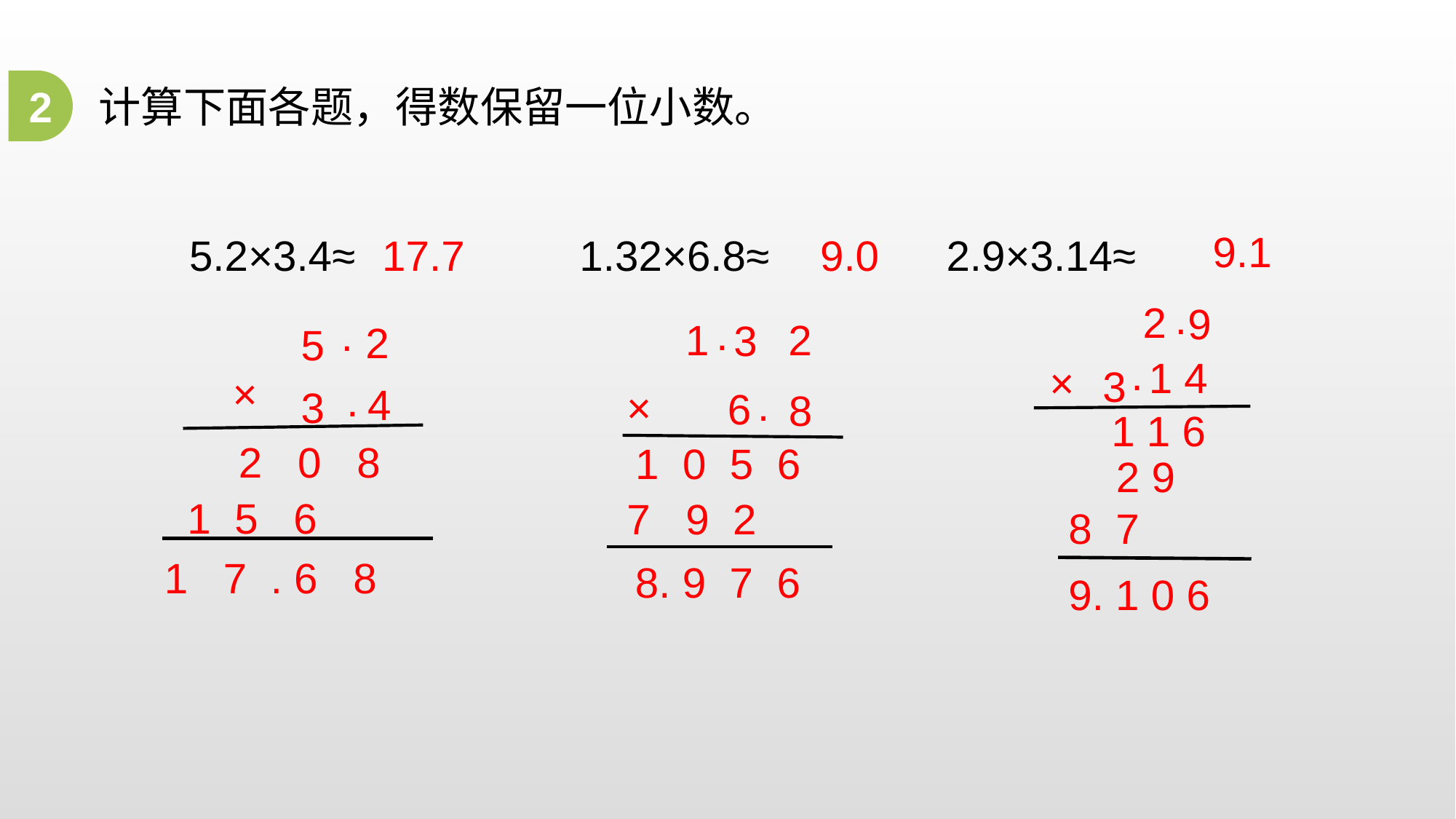

2
计算下面各题，得数保留一位小数。
9.1
5.2×3.4≈                   1.32×6.8≈               2.9×3.14≈
17.7
9.0
.
2
9
.
1 4
×
3
.
1
2
3
.
×
6
8
.
2
5
×
.
4
3
 1 1 6
 2   0   8
 1  0  5  6
    2 9
    1  5   6
    7   9  2
    8  7
    1   7  . 6   8
8. 9  7  6
    9. 1 0 6